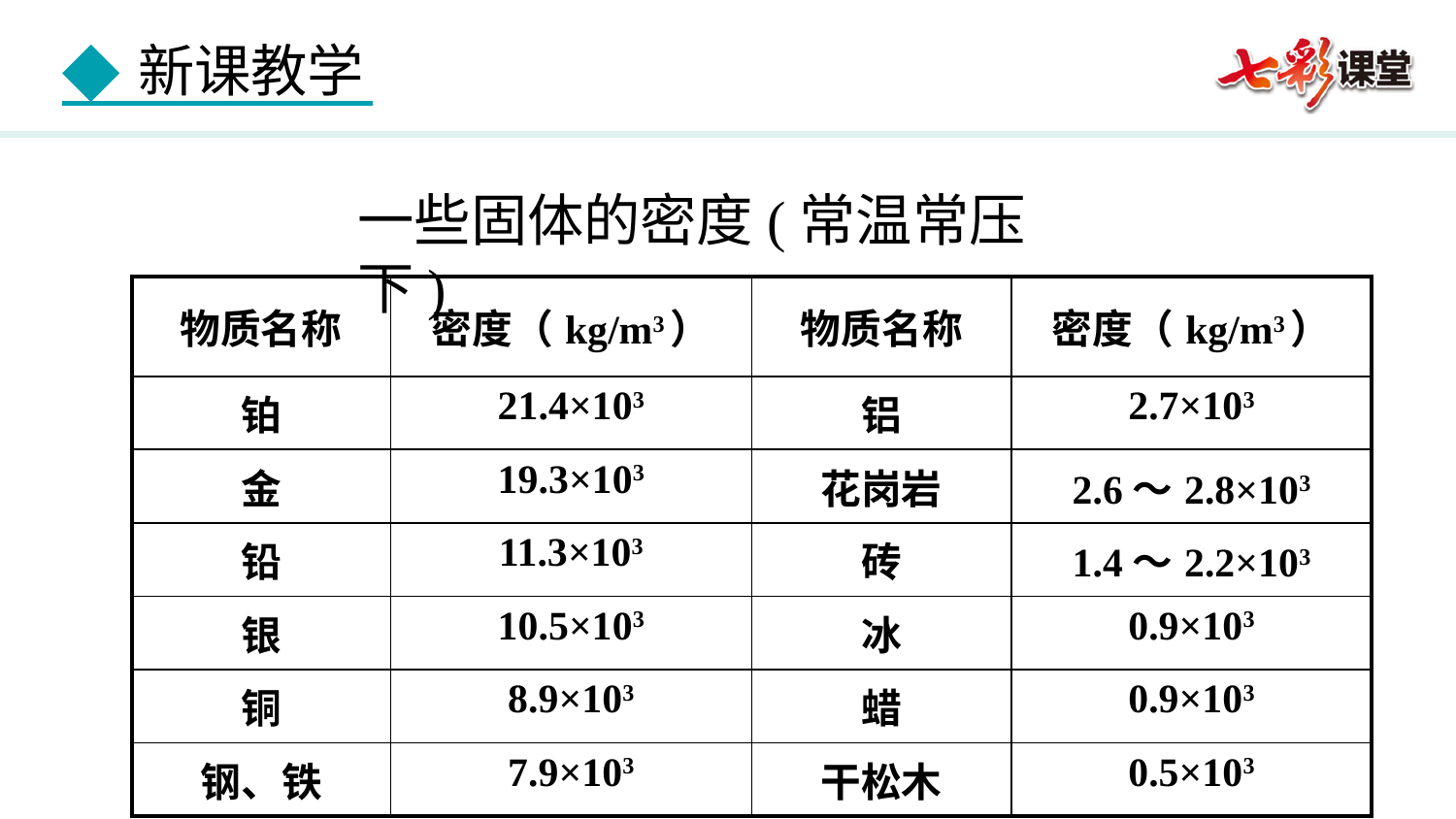

一些固体的密度(常温常压下)
| 物质名称 | 密度（kg/m3） | 物质名称 | 密度（kg/m3） |
| --- | --- | --- | --- |
| 铂 | 21.4×103 | 铝 | 2.7×103 |
| 金 | 19.3×103 | 花岗岩 | 2.6～2.8×103 |
| 铅 | 11.3×103 | 砖 | 1.4～2.2×103 |
| 银 | 10.5×103 | 冰 | 0.9×103 |
| 铜 | 8.9×103 | 蜡 | 0.9×103 |
| 钢、铁 | 7.9×103 | 干松木 | 0.5×103 |